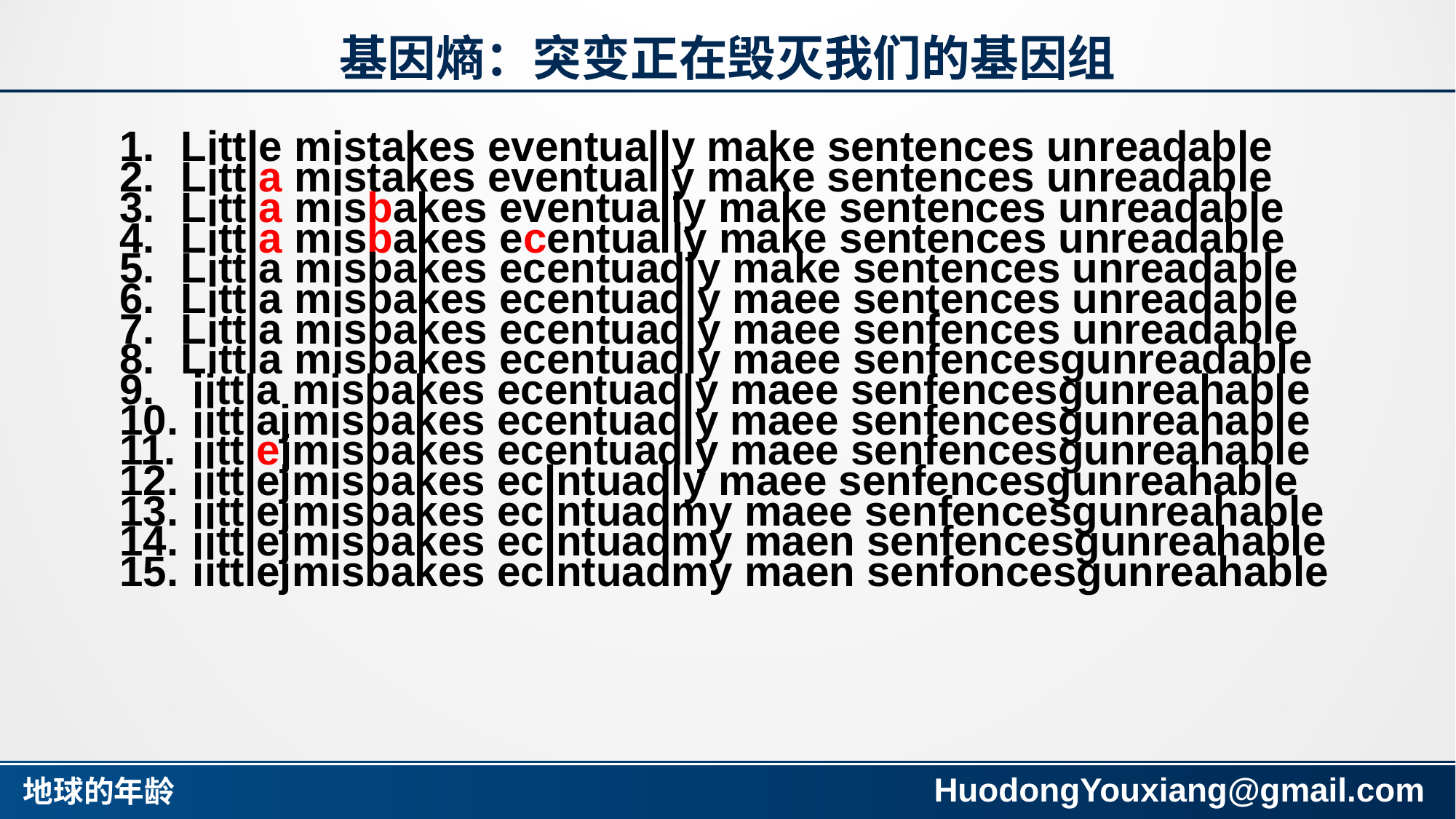

# 基因熵：突变正在毁灭我们的基因组
Little mistakes eventually make sentences unreadable
Littla mistakes eventually make sentences unreadable
Littla misbakes eventually make sentences unreadable
Littla misbakes ecentually make sentences unreadable
Littla misbakes ecentuadly make sentences unreadable
Littla misbakes ecentuadly maee sentences unreadable
Littla misbakes ecentuadly maee senfences unreadable
Littla misbakes ecentuadly maee senfencesgunreadable
 iittla misbakes ecentuadly maee senfencesgunreahable
 iittlajmisbakes ecentuadly maee senfencesgunreahable
 iittlejmisbakes ecentuadly maee senfencesgunreahable
 iittlejmisbakes eclntuadly maee senfencesgunreahable
 iittlejmisbakes eclntuadmy maee senfencesgunreahable
 iittlejmisbakes eclntuadmy maen senfencesgunreahable
 iittlejmisbakes eclntuadmy maen senfoncesgunreahable